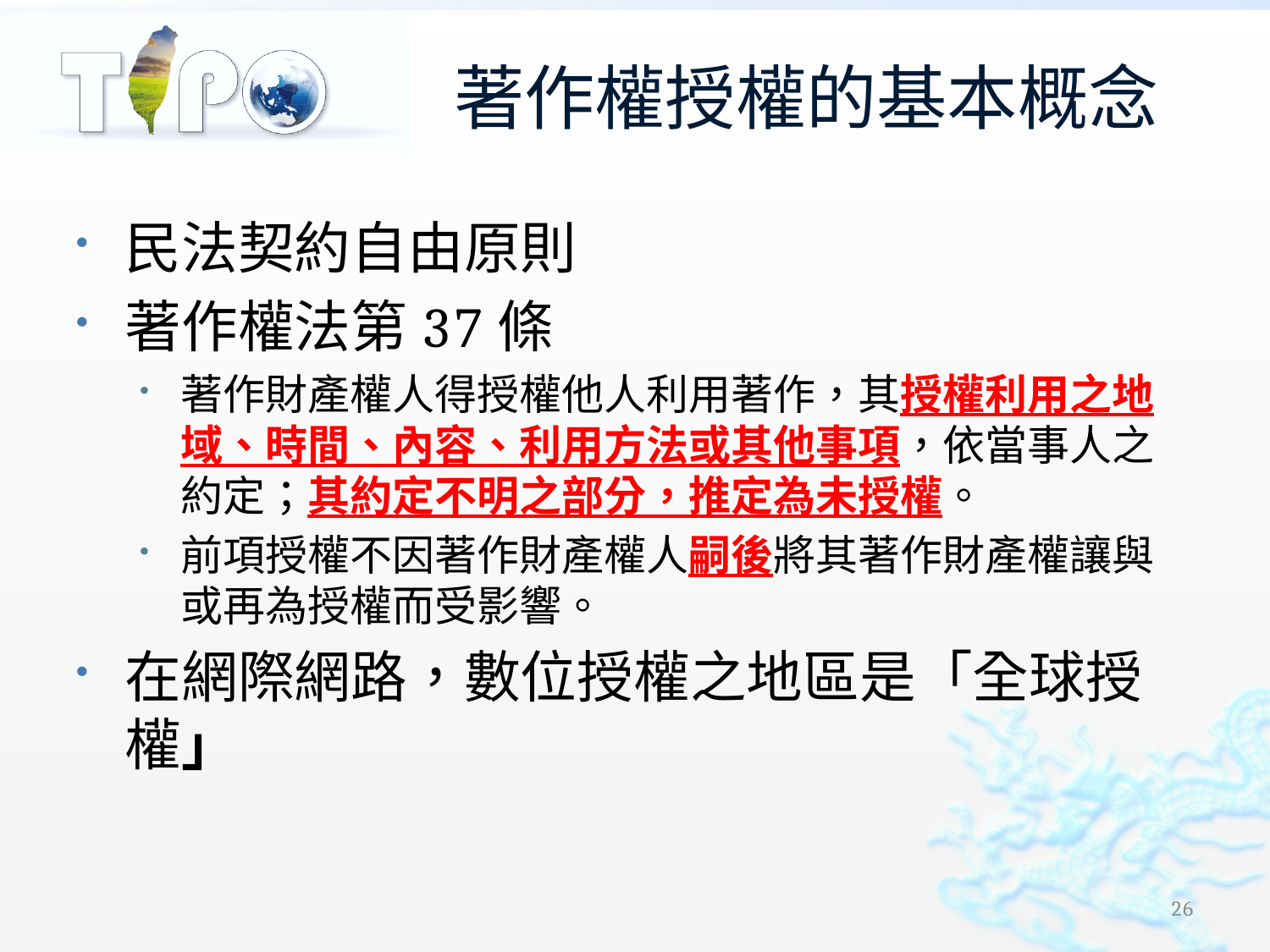

# 著作權授權的基本概念
民法契約自由原則
著作權法第37條
著作財產權人得授權他人利用著作，其授權利用之地域、時間、內容、利用方法或其他事項，依當事人之約定；其約定不明之部分，推定為未授權。
前項授權不因著作財產權人嗣後將其著作財產權讓與或再為授權而受影響。
在網際網路，數位授權之地區是「全球授權」
26